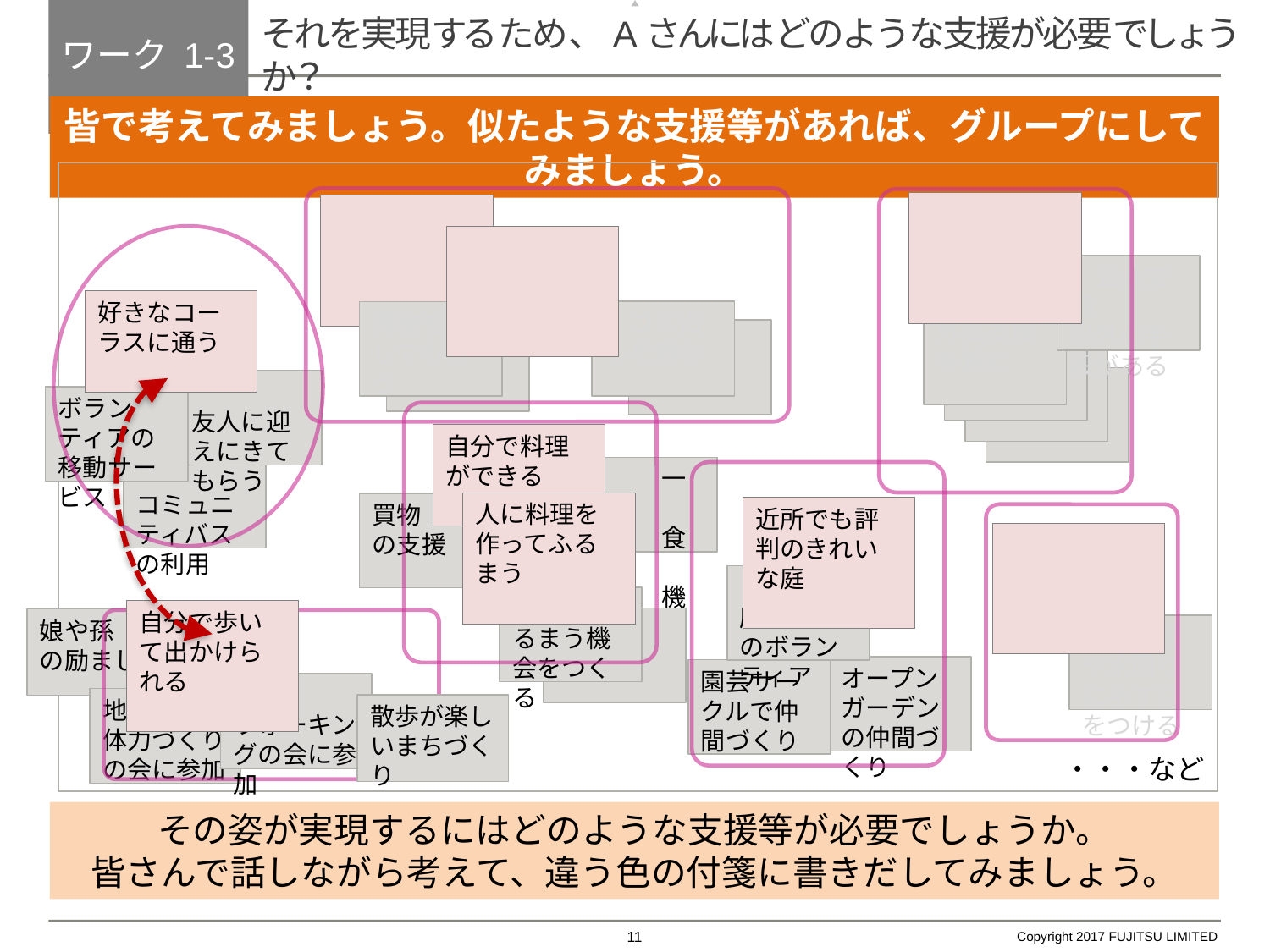

それを実現するため、Aさんにはどのような支援が必要でしょうか？
# ワーク 1-3
皆で考えてみましょう。似たような支援等があれば、グループにしてみましょう。
・・・など

自分の行きたい所に行ける

出来る限り
自分のことは
自分でする

自分のできないことは人の手を借りてみる
　公共交通
以外の手段がある
好きなコーラスに通う

　ゴミ出しを頼む
買物を
してもらう
外出支援を頼む

友人に迎えにきてもらう

ボランティアの移動サービス

自分で料理ができる

コミュニティバスの利用
　　　一緒に
　　　食べる
　　　機会

人に料理を作ってふるまう

買物
の支援
近所でも評判のきれいな庭

住まいは、住みやすく安心な状態である

庭掃除等のボランティア
誰かにふるまう機会をつくる
自分で歩いて出かけられる

娘や孫
の励まし

お風呂場や水回りに手すりをつける
オープンガーデンの仲間づくり
園芸サークルで仲間づくり

ウォーキングの会に参加
地域の
体力づくりの会に参加
散歩が楽しいまちづくり
その姿が実現するにはどのような支援等が必要でしょうか。
皆さんで話しながら考えて、違う色の付箋に書きだしてみましょう。
11
Copyright 2017 FUJITSU LIMITED